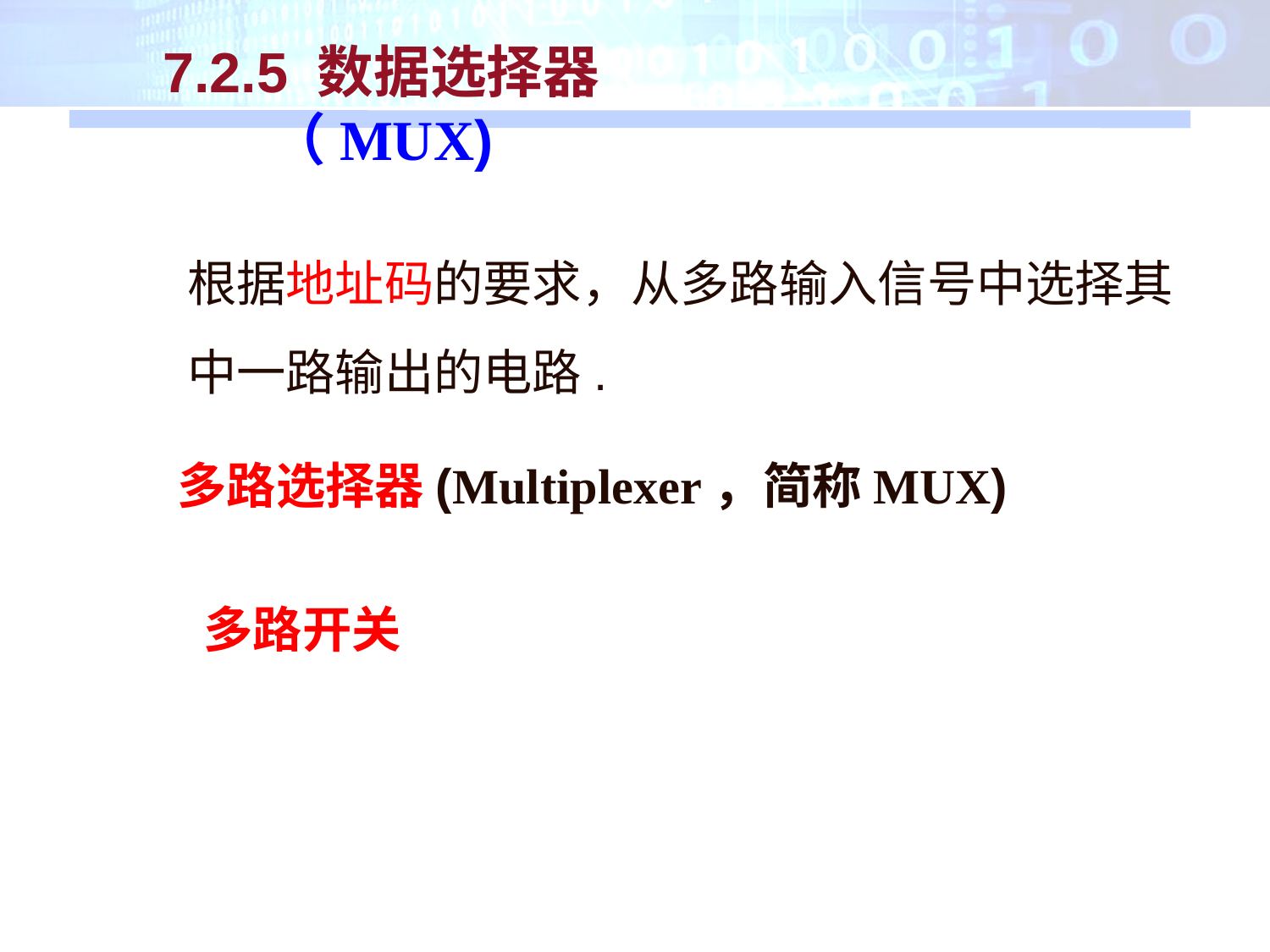

7.2.5 数据选择器（MUX)
根据地址码的要求，从多路输入信号中选择其中一路输出的电路.
多路选择器(Multiplexer，简称MUX)
多路开关